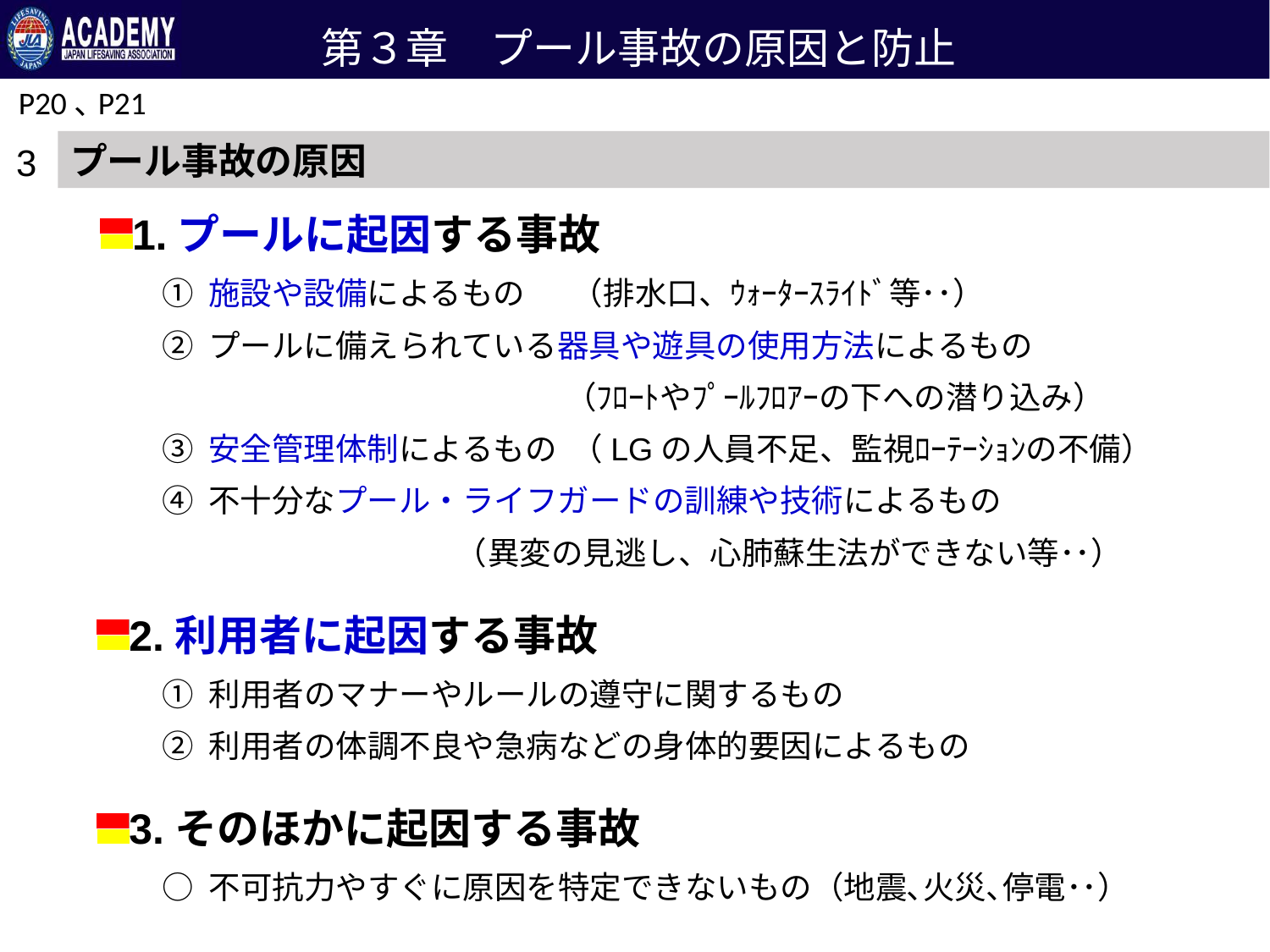

第３章　プール事故の原因と防止
P20､P21
プール事故の原因
3
1.プールに起因する事故
① 施設や設備によるもの　  （排水口、ｳｫｰﾀｰｽﾗｲﾄﾞ等･･）
② プールに備えられている器具や遊具の使用方法によるもの
　　　　　　　　　　　　   （ﾌﾛｰﾄやﾌﾟｰﾙﾌﾛｱｰの下への潜り込み）
③ 安全管理体制によるもの  （LGの人員不足、監視ﾛｰﾃｰｼｮﾝの不備）
④ 不十分なプール・ライフガードの訓練や技術によるもの
　　                                （異変の見逃し、心肺蘇生法ができない等･･）
2.利用者に起因する事故
① 利用者のマナーやルールの遵守に関するもの
② 利用者の体調不良や急病などの身体的要因によるもの
3.そのほかに起因する事故
○ 不可抗力やすぐに原因を特定できないもの（地震､火災､停電･･）